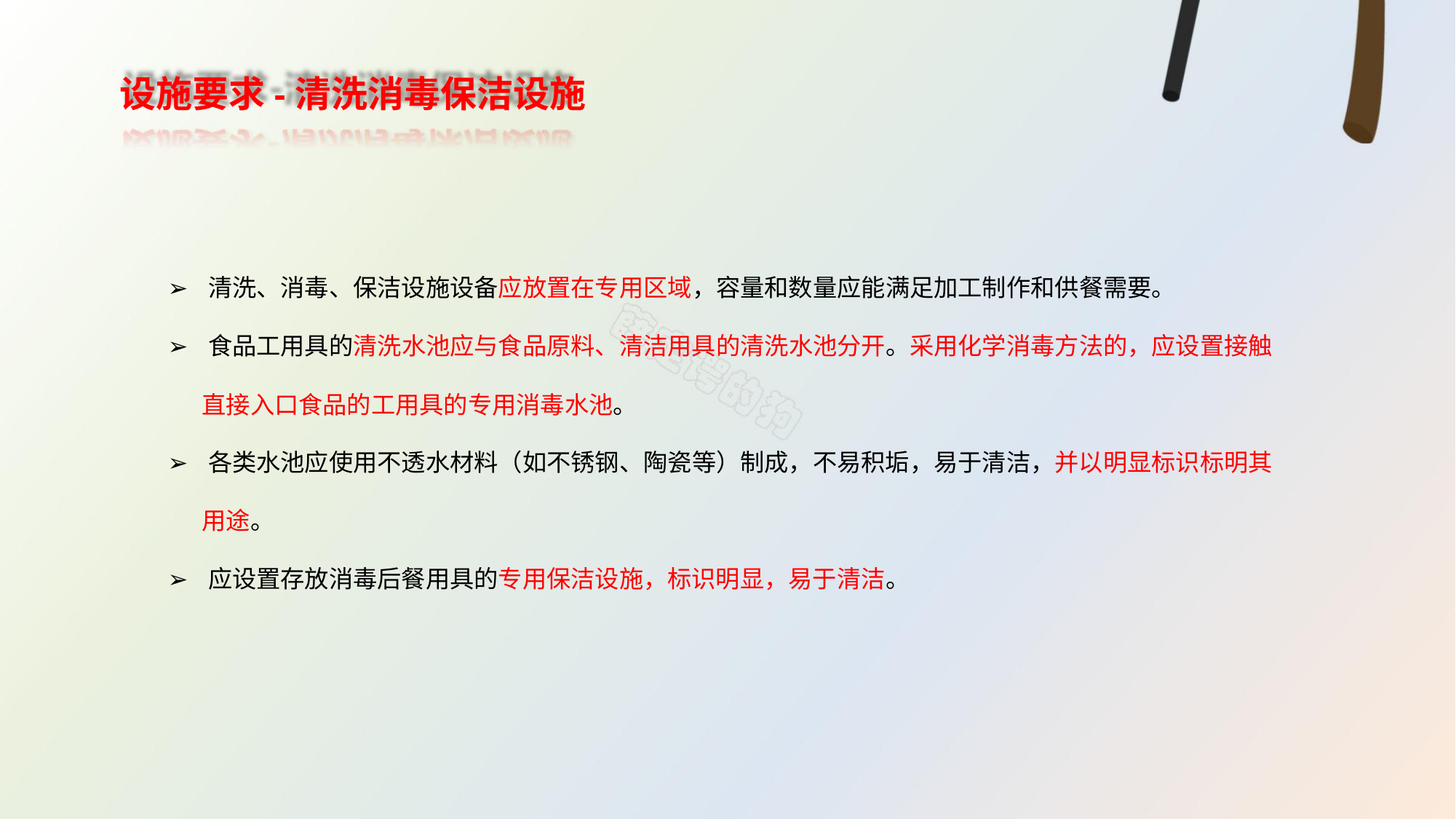

设施要求-清洗消毒保洁设施
➢ 清洗、消毒、保洁设施设备应放置在专用区域，容量和数量应能满足加工制作和供餐需要。
➢ 食品工用具的清洗水池应与食品原料、清洁用具的清洗水池分开。采用化学消毒方法的，应设置接触
直接入口食品的工用具的专用消毒水池。
➢ 各类水池应使用不透水材料（如不锈钢、陶瓷等）制成，不易积垢，易于清洁，并以明显标识标明其
用途。
➢ 应设置存放消毒后餐用具的专用保洁设施，标识明显，易于清洁。